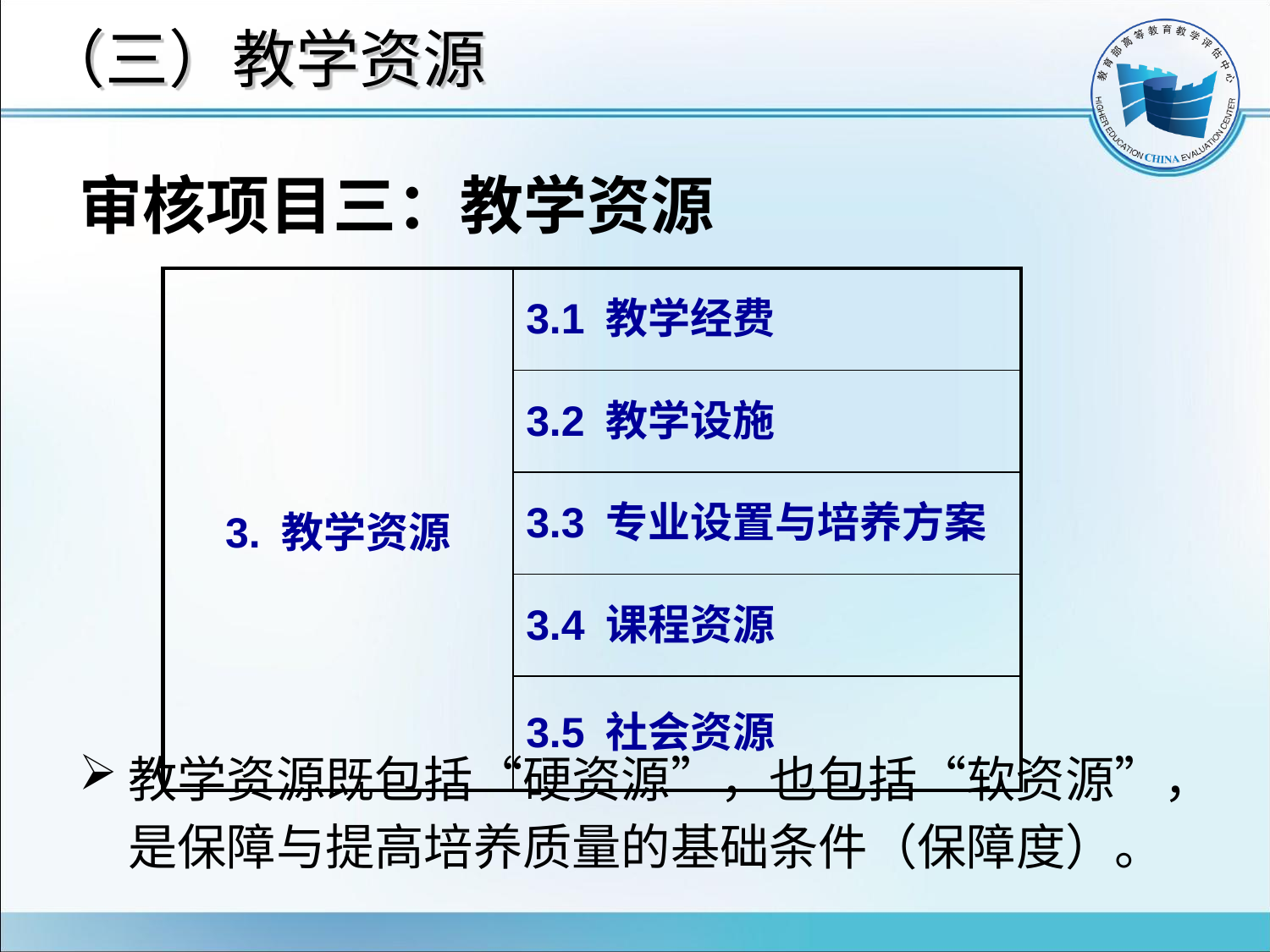

# （三）教学资源
审核项目三：教学资源

教学资源既包括“硬资源”，也包括“软资源”，是保障与提高培养质量的基础条件（保障度）。
| 3. 教学资源 | 3.1 教学经费 |
| --- | --- |
|  | 3.2 教学设施 |
|  | 3.3 专业设置与培养方案 |
|  | 3.4 课程资源 |
|  | 3.5 社会资源 |
30